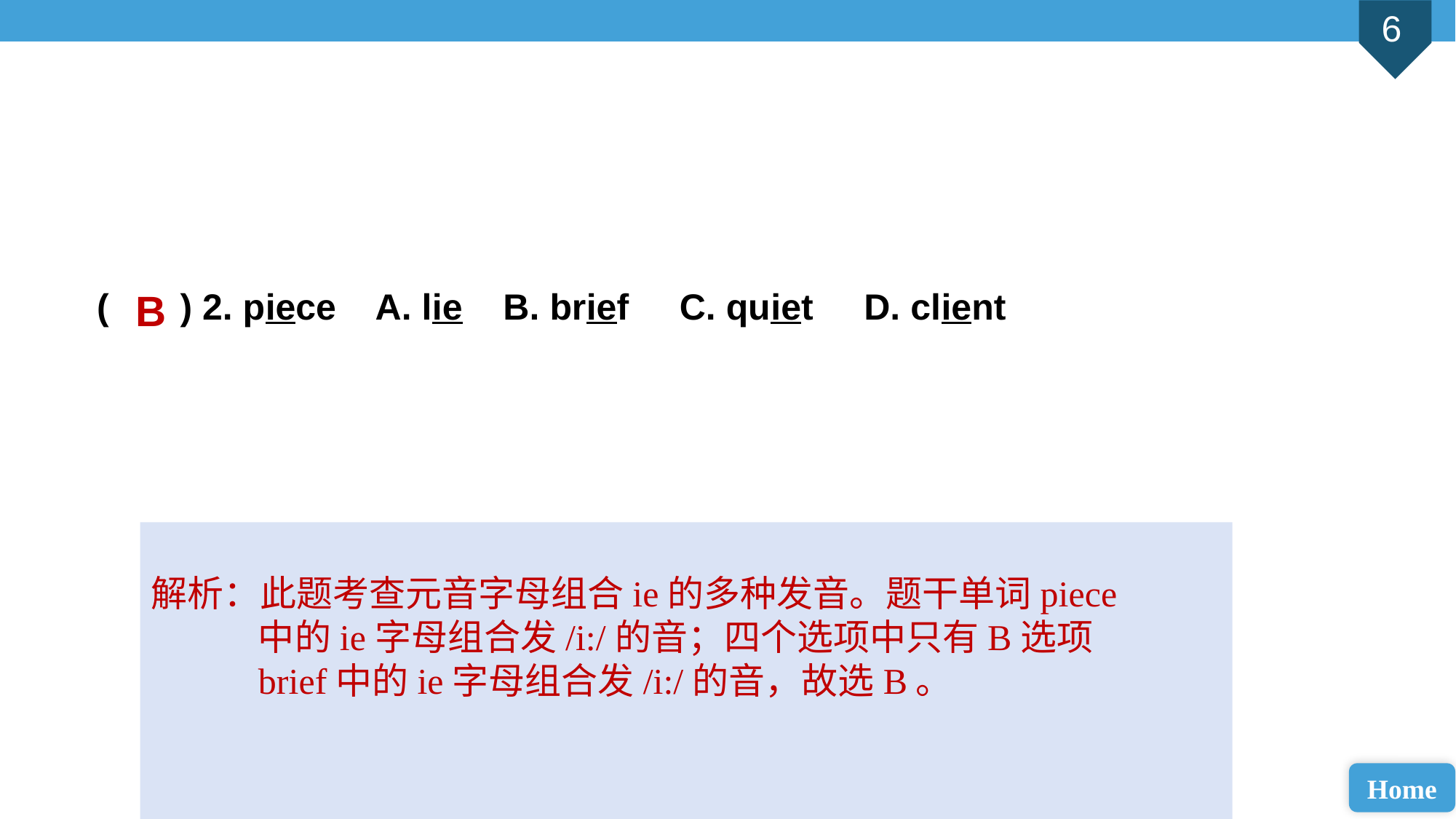

(       ) 2. piece    A. lie    B. brief     C. quiet     D. client
B

解析：此题考查元音字母组合ie的多种发音。题干单词piece中的ie字母组合发/i:/的音；四个选项中只有B选项brief中的ie字母组合发/i:/的音，故选B。